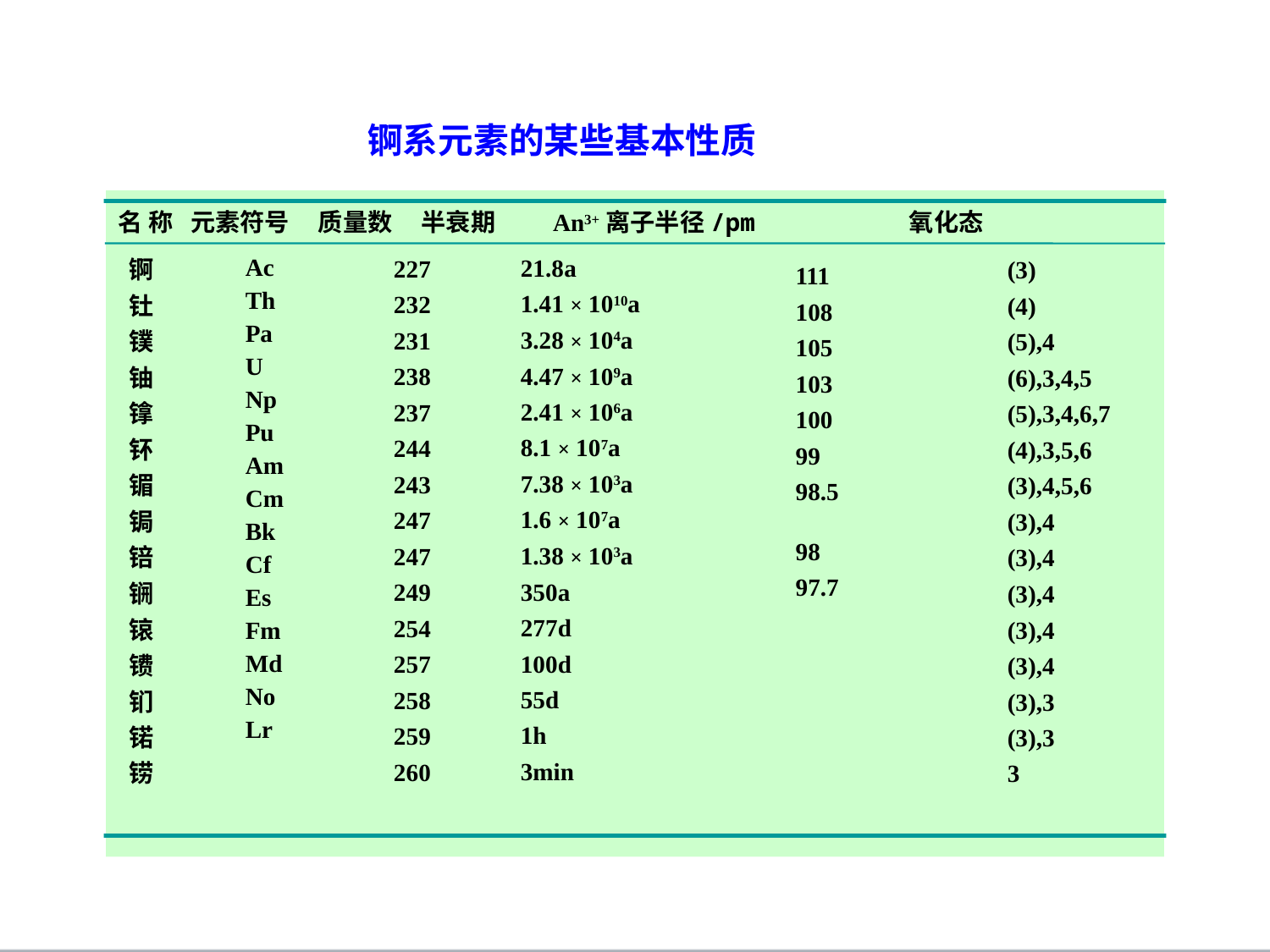

锕系元素的某些基本性质

名 称   元素符号     质量数     半衰期         An3+离子半径/pm          氧化态

21.8a
1.41 × 1010a
3.28 × 104a
4.47 × 109a
2.41 × 106a
8.1 × 107a
7.38 × 103a
1.6 × 107a
1.38 × 103a
350a
277d
100d
55d
1h
3min
227
232
231
238
237
244
243
247
247
249
254
257
258
259
260
Ac
Th
Pa
U
Np
Pu
Am
Cm
Bk
Cf
Es
Fm
Md
No
Lr
锕
钍
镤
铀
镎
钚
镅
锔
锫
锎
锿
镄
钔
锘
铹
(3)
(4)
(5),4
(6),3,4,5
(5),3,4,6,7
(4),3,5,6
(3),4,5,6
(3),4
(3),4
(3),4
(3),4
(3),4
(3),3
(3),3
3
111
108
105
103
100
99
98.5
98
97.7